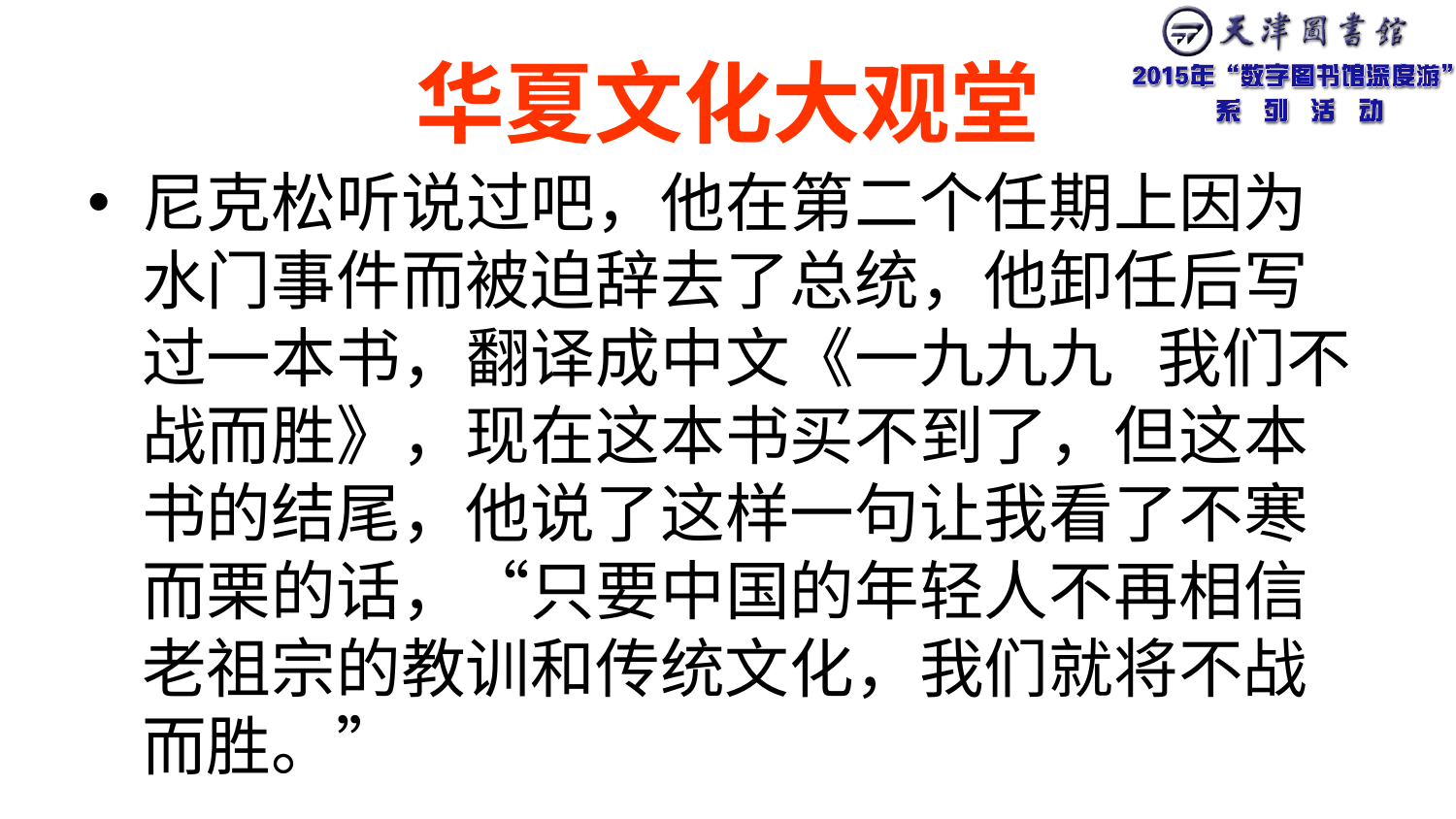

# 华夏文化大观堂
尼克松听说过吧，他在第二个任期上因为水门事件而被迫辞去了总统，他卸任后写过一本书，翻译成中文《一九九九   我们不战而胜》，现在这本书买不到了，但这本书的结尾，他说了这样一句让我看了不寒而栗的话，“只要中国的年轻人不再相信老祖宗的教训和传统文化，我们就将不战而胜。”